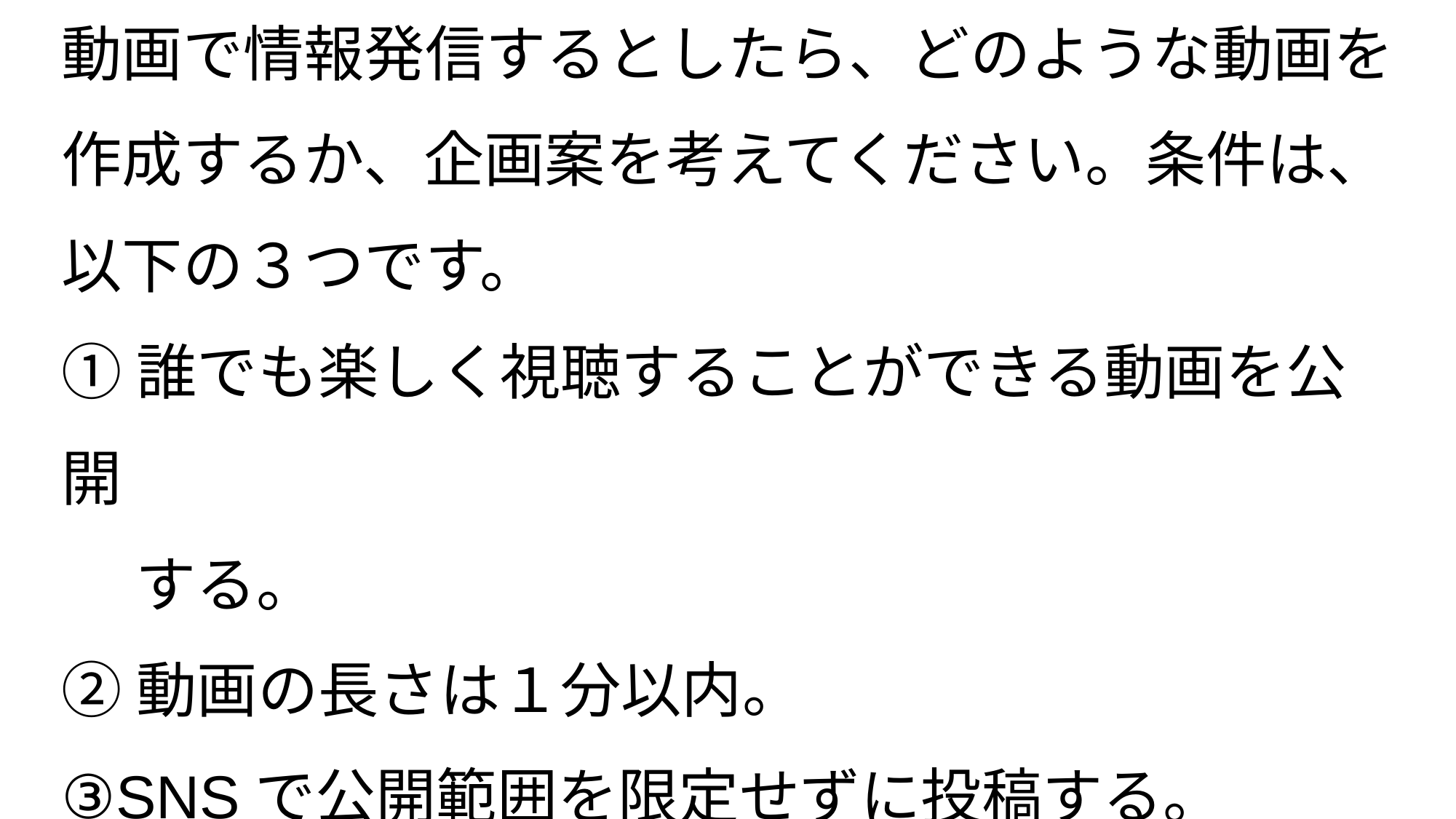

動画で情報発信するとしたら、どのような動画を作成するか、企画案を考えてください。条件は、以下の３つです。
①誰でも楽しく視聴することができる動画を公開
　 する。
②動画の長さは１分以内。
③SNSで公開範囲を限定せずに投稿する。